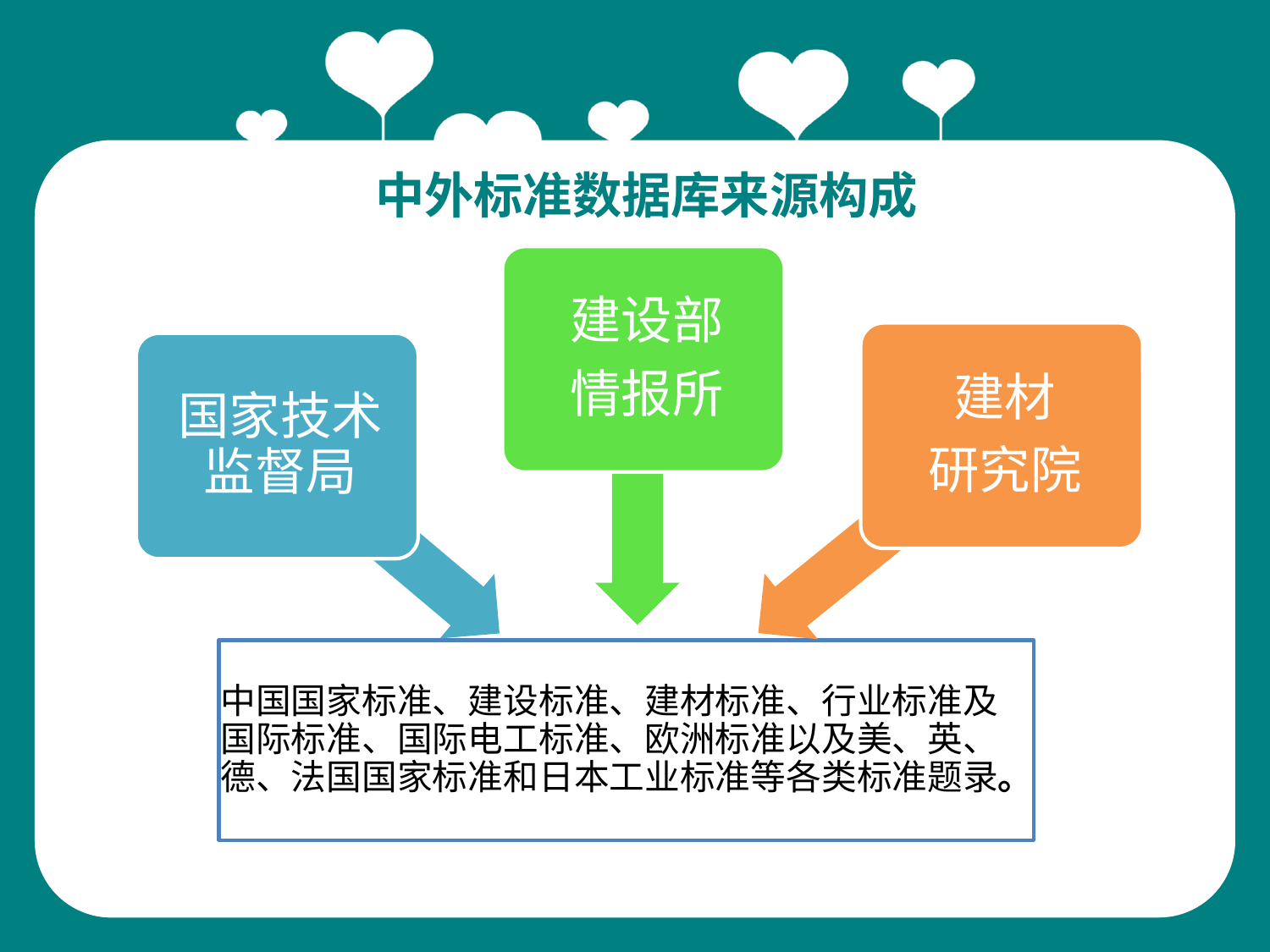

中外标准数据库来源构成
中国国家标准、建设标准、建材标准、行业标准及国际标准、国际电工标准、欧洲标准以及美、英、德、法国国家标准和日本工业标准等各类标准题录。
国家技术监督局
建设部
情报所
建材
研究院